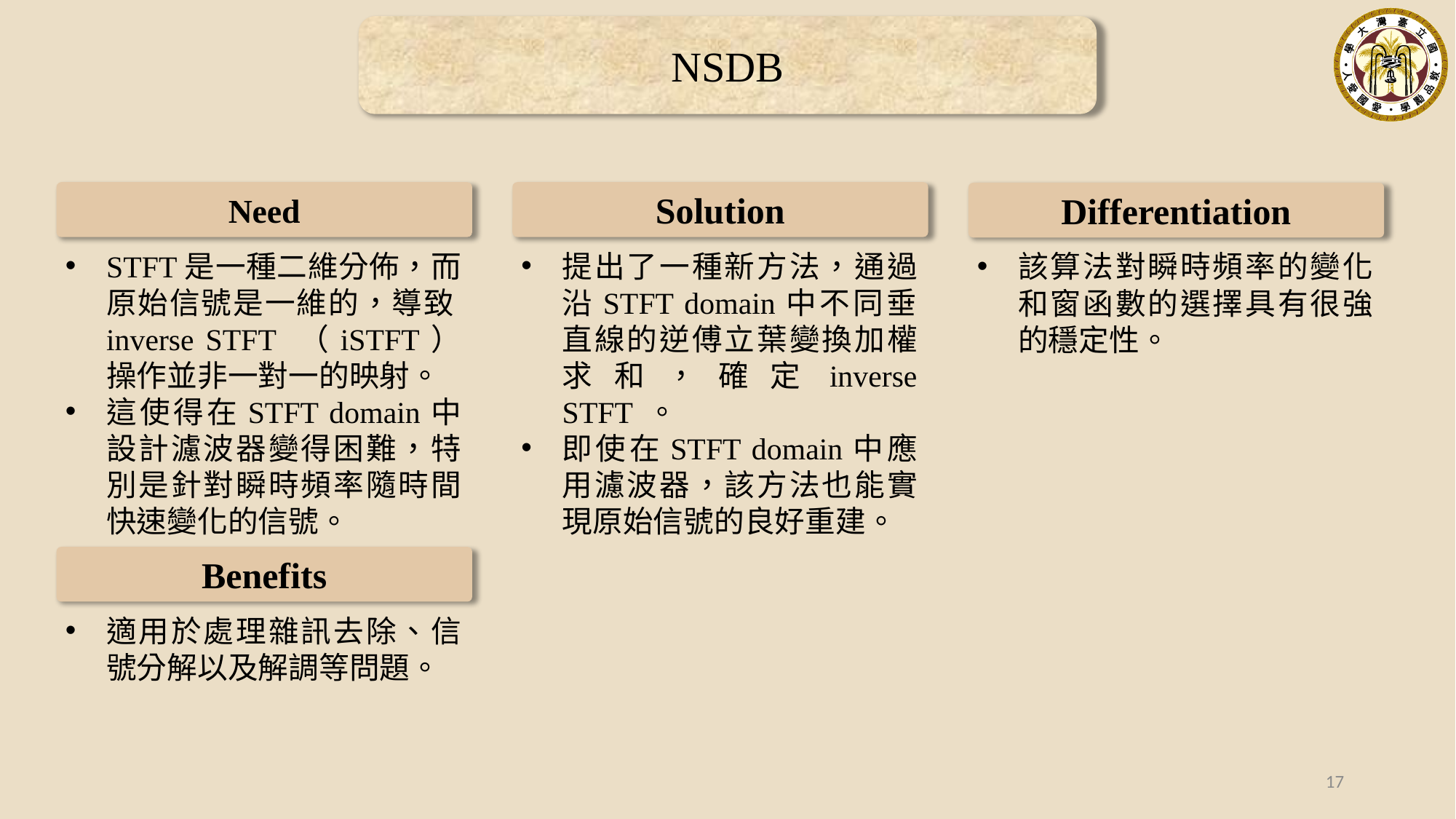

NSDB
Need
STFT是一種二維分佈，而原始信號是一維的，導致inverse STFT （iSTFT）操作並非一對一的映射。
這使得在STFT domain中設計濾波器變得困難，特別是針對瞬時頻率隨時間快速變化的信號。
Solution
提出了一種新方法，通過沿STFT domain中不同垂直線的逆傅立葉變換加權求和，確定inverse STFT 。
即使在STFT domain中應用濾波器，該方法也能實現原始信號的良好重建。
Differentiation
該算法對瞬時頻率的變化和窗函數的選擇具有很強的穩定性。
Benefits
適用於處理雜訊去除、信號分解以及解調等問題。
17